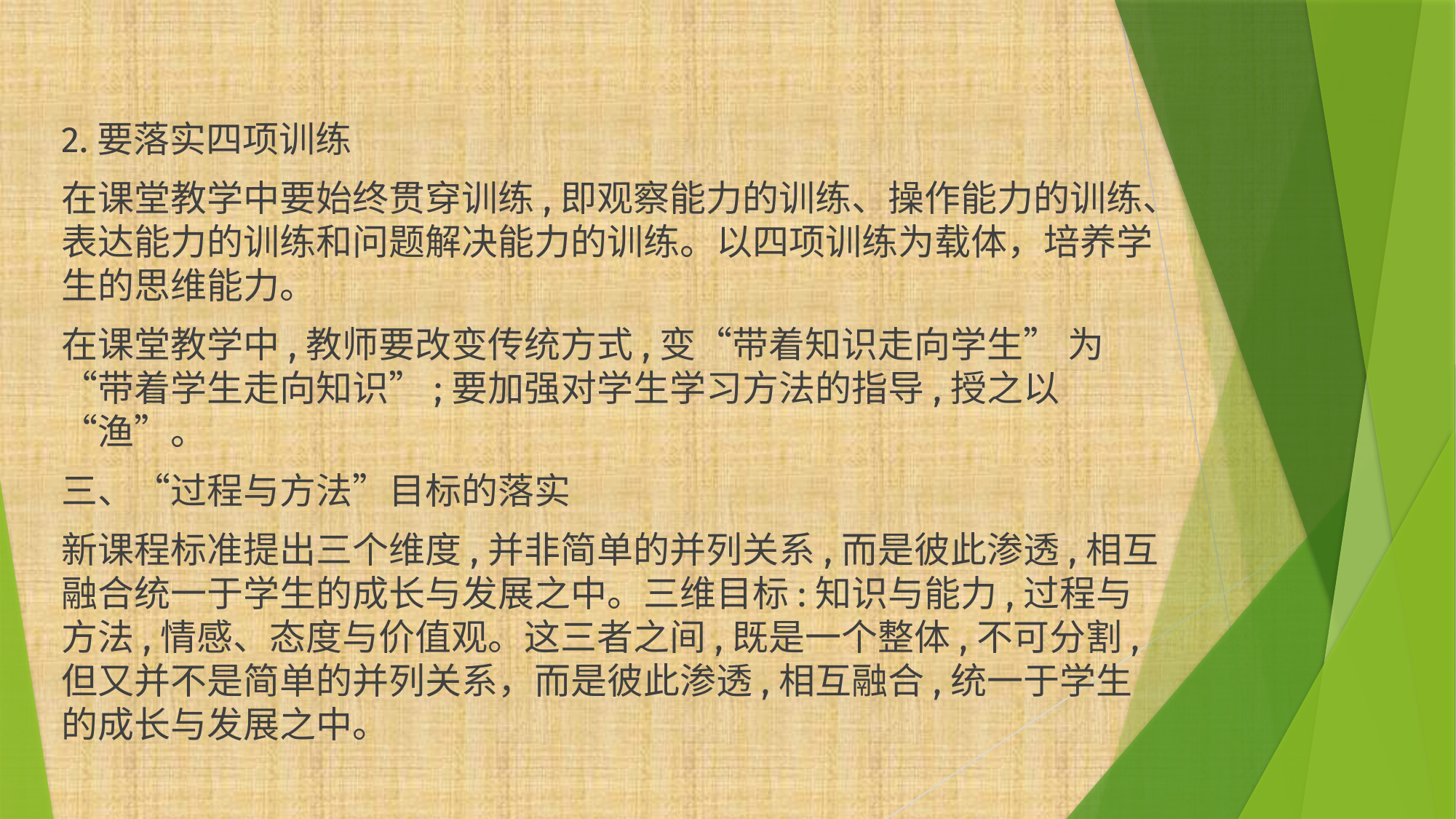

2.要落实四项训练
在课堂教学中要始终贯穿训练,即观察能力的训练、操作能力的训练、表达能力的训练和问题解决能力的训练。以四项训练为载体，培养学生的思维能力。
在课堂教学中,教师要改变传统方式,变“带着知识走向学生” 为“带着学生走向知识”;要加强对学生学习方法的指导,授之以 “渔”。
三、“过程与方法”目标的落实
新课程标准提出三个维度,并非简单的并列关系,而是彼此渗透,相互融合统一于学生的成长与发展之中。三维目标:知识与能力,过程与方法,情感、态度与价值观。这三者之间,既是一个整体,不可分割,但又并不是简单的并列关系，而是彼此渗透,相互融合,统一于学生的成长与发展之中。